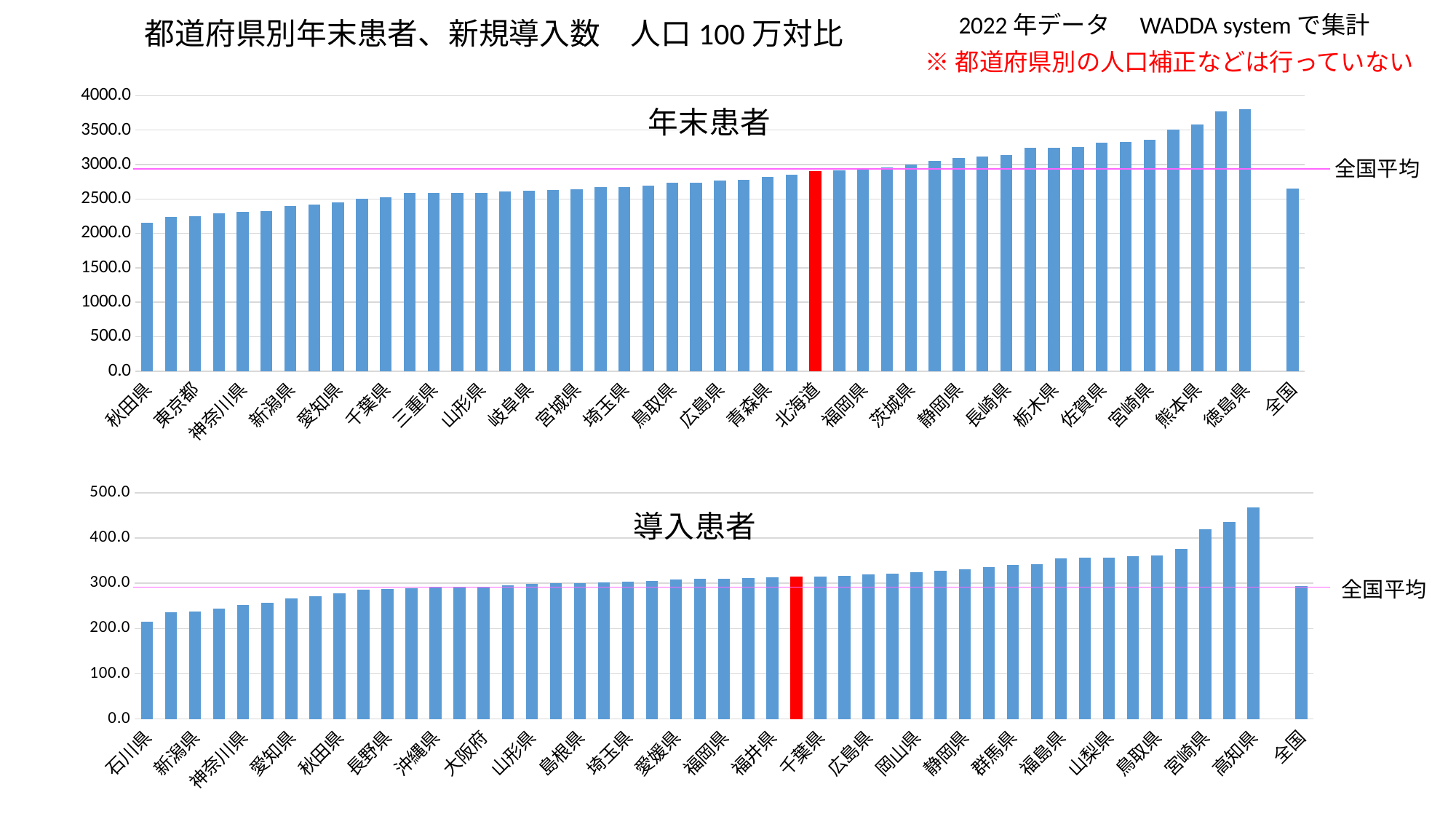

### Chart: 年末患者

| Category |  |
|---|---|
| 秋田県 | 2149.462365591398 |
| 福井県 | 2237.715803452855 |
| 東京都 | 2246.4026214560477 |
| 滋賀県 | 2292.405961674947 |
| 神奈川県 | 2316.5077989601386 |
| 石川県 | 2321.109123434705 |
| 新潟県 | 2395.72689270785 |
| 京都府 | 2420.7843137254904 |
| 愛知県 | 2450.1667778519013 |
| 富山県 | 2504.424778761062 |
| 千葉県 | 2522.023619533993 |
| 長野県 | 2588.1188118811883 |
| 三重県 | 2588.4041331802528 |
| 兵庫県 | 2588.485746019993 |
| 山形県 | 2588.8568683957733 |
| 島根県 | 2612.4620060790276 |
| 岐阜県 | 2617.677286742035 |
| 大阪府 | 2624.686859485311 |
| 宮城県 | 2644.7368421052633 |
| 奈良県 | 2675.3445635528333 |
| 埼玉県 | 2675.480441597383 |
| 山口県 | 2693.8309215536938 |
| 鳥取県 | 2737.1323529411766 |
| 岩手県 | 2740.0508044030485 |
| 広島県 | 2770.289855072464 |
| 福島県 | 2778.77094972067 |
| 青森県 | 2816.4451827242524 |
| 香川県 | 2851.1777301927195 |
| 北海道 | 2903.307392996109 |
| 岡山県 | 2917.830290010741 |
| 福岡県 | 2927.873338545739 |
| 愛媛県 | 2954.823889739663 |
| 茨城県 | 3000.7042253521126 |
| 山梨県 | 3056.1097256857856 |
| 静岡県 | 3099.9441652707987 |
| 群馬県 | 3120.2300052273918 |
| 長崎県 | 3142.634450506625 |
| 沖縄県 | 3239.782016348774 |
| 栃木県 | 3247.249869041383 |
| 和歌山県 | 3253.5991140642304 |
| 佐賀県 | 3312.1098626716603 |
| 鹿児島県 | 3325.655790147153 |
| 宮崎県 | 3361.216730038023 |
| 大分県 | 3504.9683830171634 |
| 熊本県 | 3578.579743888242 |
| 高知県 | 3770.7100591715975 |
| 徳島県 | 3806.8181818181815 |
|  | None |
| 全国 | 2652.4606275809047 |
2022年データ　WADDA systemで集計
都道府県別年末患者、新規導入数　人口100万対比
※都道府県別の人口補正などは行っていない
全国平均

### Chart: 導入患者

| Category |  |
|---|---|
| 石川県 | 214.6690518783542 |
| 三重県 | 235.9357060849598 |
| 新潟県 | 237.34324198792385 |
| 奈良県 | 244.2572741194487 |
| 神奈川県 | 251.94974003466203 |
| 東京都 | 257.2303746972503 |
| 愛知県 | 265.7771847898599 |
| 京都府 | 270.98039215686276 |
| 秋田県 | 277.41935483870964 |
| 兵庫県 | 285.82006664198445 |
| 長野県 | 287.1287128712871 |
| 滋賀県 | 289.5670688431512 |
| 沖縄県 | 291.55313351498637 |
| 香川県 | 292.29122055674515 |
| 大阪府 | 292.64404463675703 |
| 宮城県 | 296.05263157894734 |
| 山形県 | 298.7512007684918 |
| 富山県 | 300.8849557522124 |
| 島根県 | 300.9118541033435 |
| 熊本県 | 302.67753201396977 |
| 埼玉県 | 304.0752351097178 |
| 茨城県 | 305.6338028169014 |
| 愛媛県 | 307.81010719754977 |
| 和歌山県 | 310.07751937984494 |
| 福岡県 | 310.20328381548086 |
| 岐阜県 | 310.8941418293936 |
| 福井県 | 313.4130146082337 |
| 北海道 | 314.9805447470817 |
| 千葉県 | 315.0335142036387 |
| 長崎県 | 317.2252533125487 |
| 広島県 | 319.5652173913043 |
| 佐賀県 | 320.8489388264669 |
| 岡山県 | 323.8453276047261 |
| 鹿児島県 | 327.575175943698 |
| 静岡県 | 331.65829145728645 |
| 岩手県 | 336.15580016934797 |
| 群馬県 | 340.8259278619969 |
| 山口県 | 342.7265803503427 |
| 福島県 | 354.7486033519553 |
| 大分県 | 355.91689250225835 |
| 山梨県 | 356.6084788029925 |
| 栃木県 | 359.87427972760605 |
| 鳥取県 | 362.13235294117646 |
| 青森県 | 376.24584717607974 |
| 宮崎県 | 419.20152091254755 |
| 徳島県 | 436.0795454545455 |
| 高知県 | 467.4556213017751 |
|  | None |
| 全国 | 293.57121909849644 |
全国平均